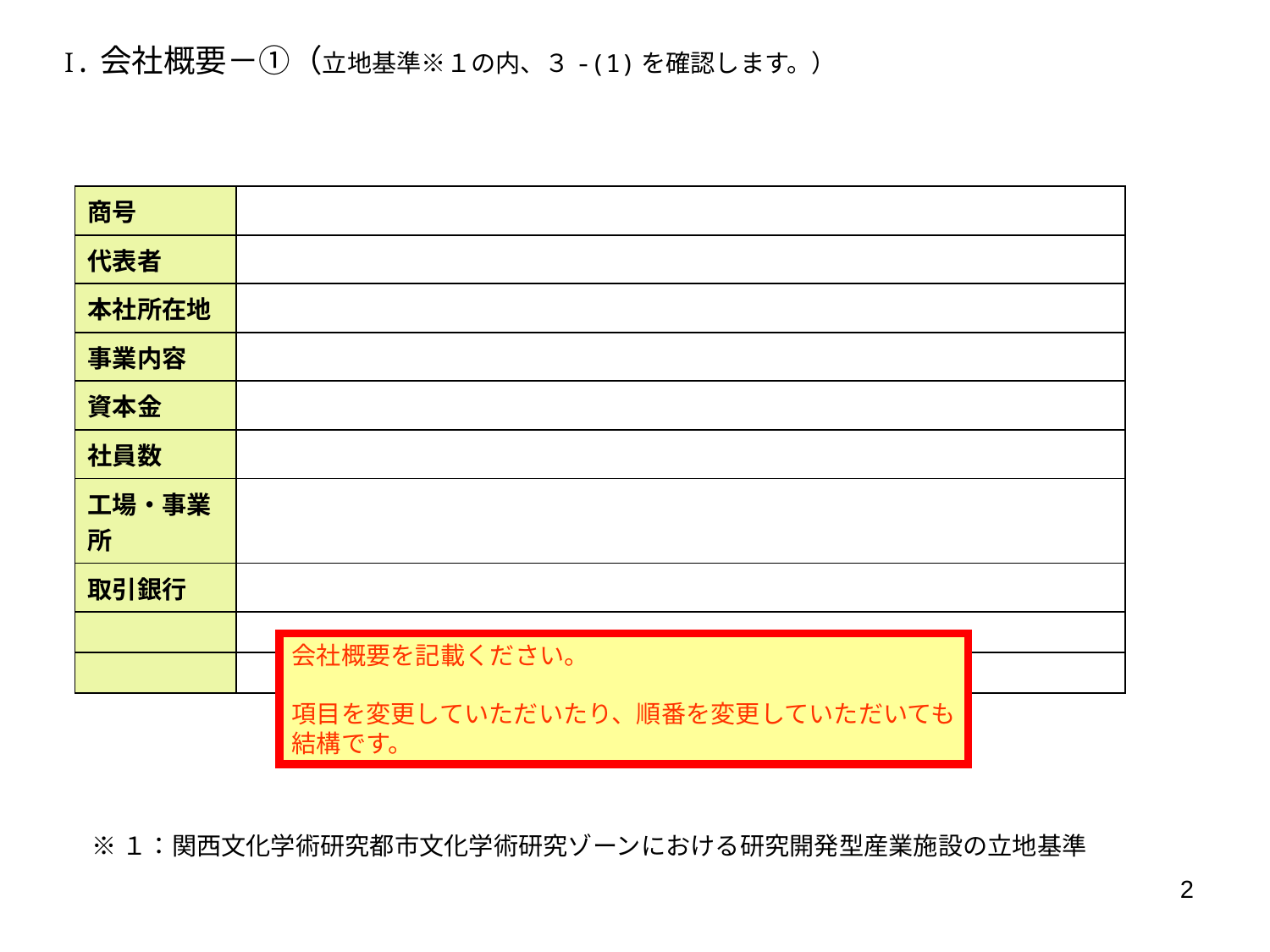

Ⅰ.会社概要－①（立地基準※１の内、３-(1)を確認します。）
| 商号 |  |
| --- | --- |
| 代表者 |  |
| 本社所在地 |  |
| 事業内容 |  |
| 資本金 |  |
| 社員数 |  |
| 工場・事業所 |  |
| 取引銀行 |  |
|  |  |
|  |  |
会社概要を記載ください。

項目を変更していただいたり、順番を変更していただいても
結構です。
※１：関西文化学術研究都市文化学術研究ゾーンにおける研究開発型産業施設の立地基準
2